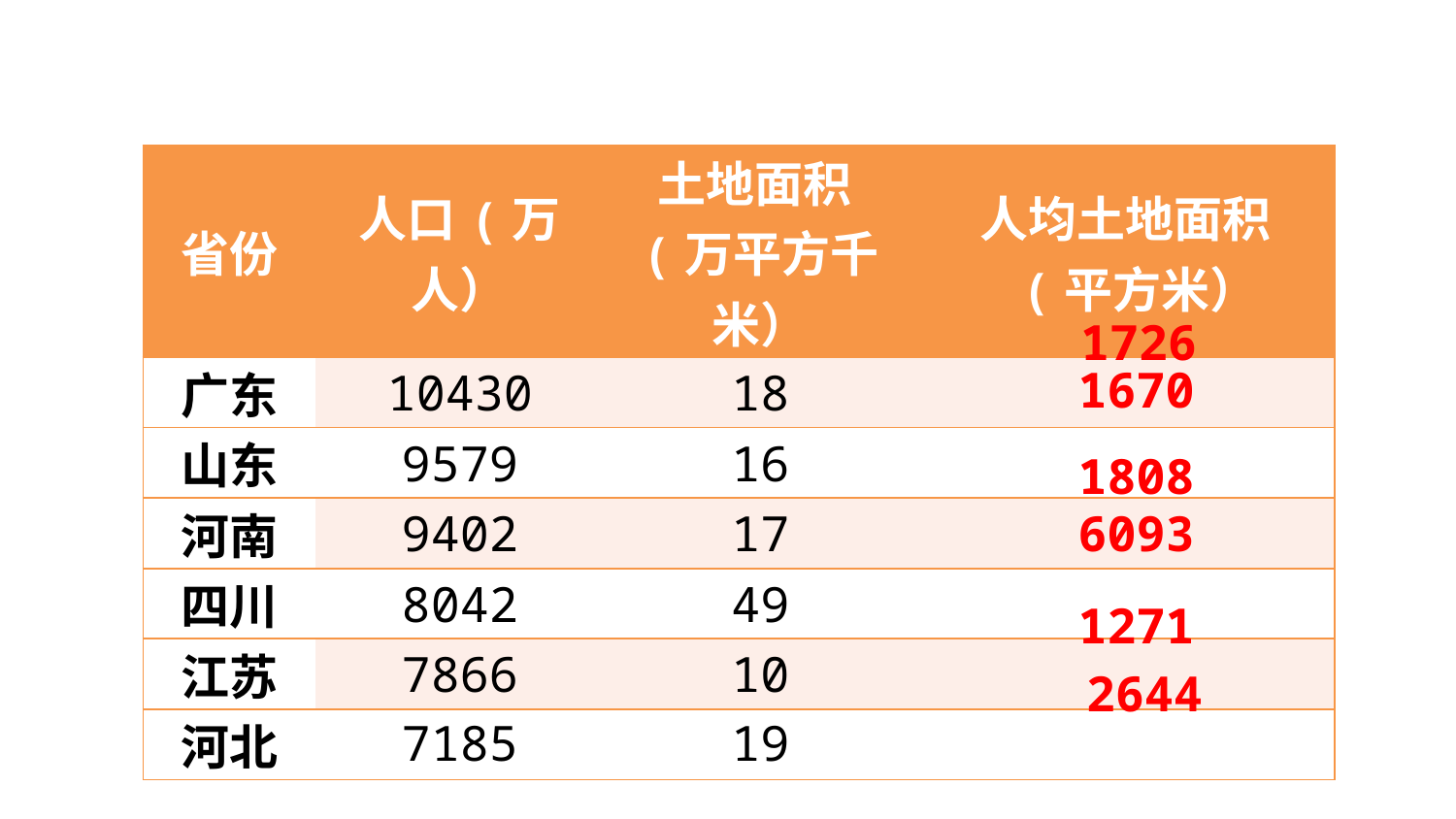

| 省份 | 人口(万人） | 土地面积 (万平方千米） | 人均土地面积 (平方米） |
| --- | --- | --- | --- |
| 广东 | 10430 | 18 |  |
| 山东 | 9579 | 16 |  |
| 河南 | 9402 | 17 |  |
| 四川 | 8042 | 49 |  |
| 江苏 | 7866 | 10 |  |
| 河北 | 7185 | 19 |  |
1726
1670
1808
6093
1271
2644